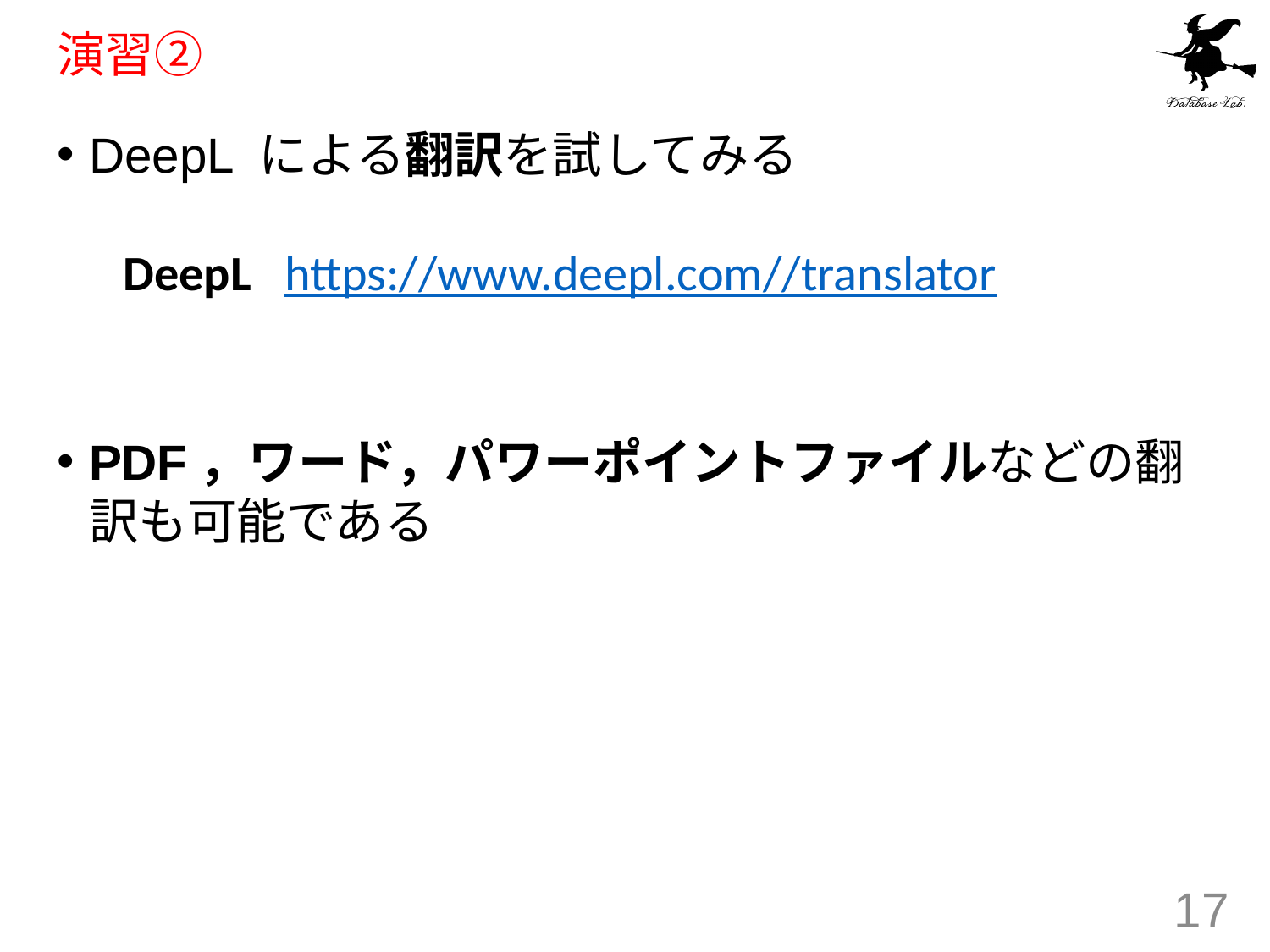

# 演習②
DeepL による翻訳を試してみる

PDF，ワード，パワーポイントファイルなどの翻訳も可能である

DeepL   https://www.deepl.com//translator

17